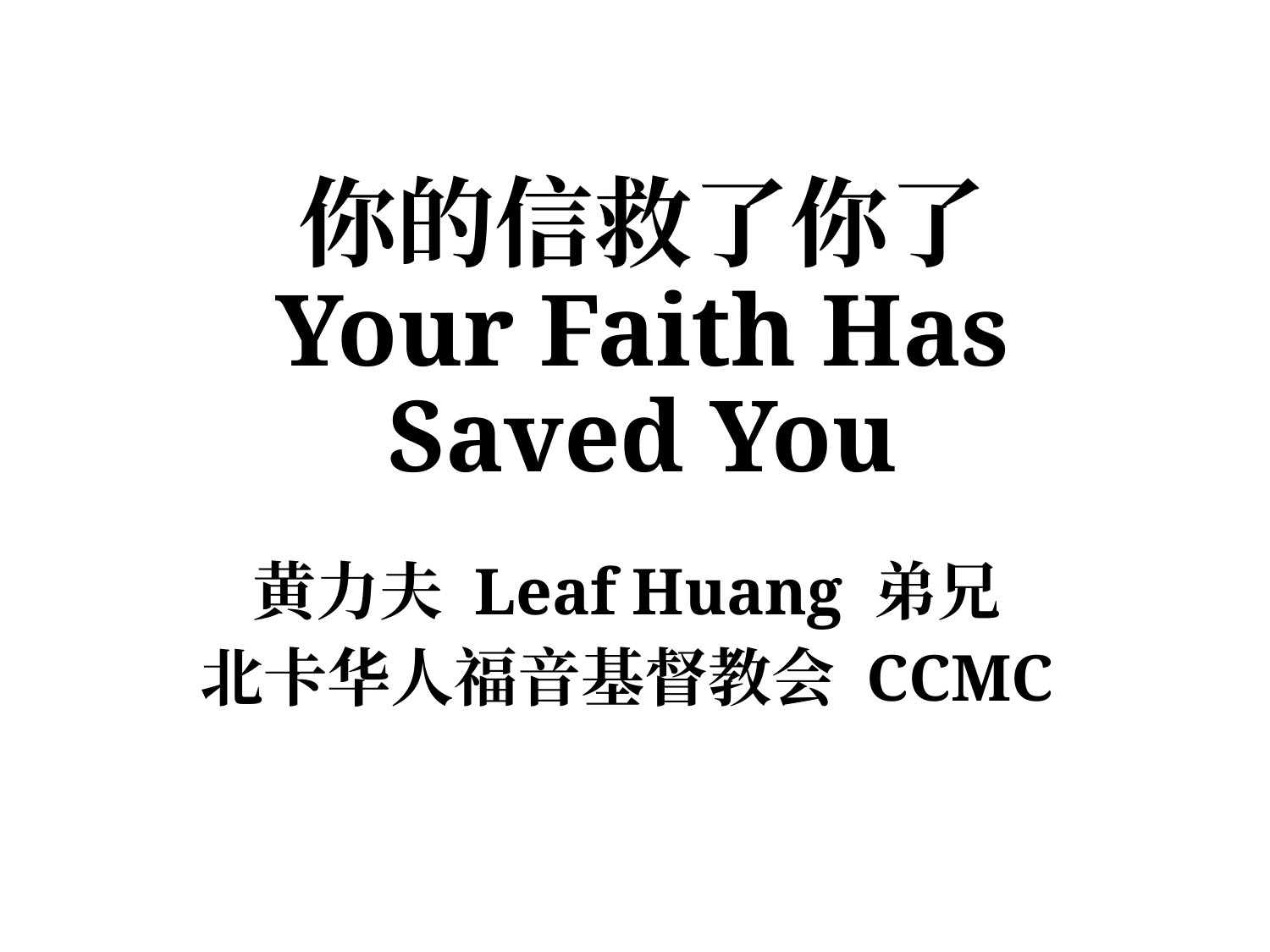

# 你的信救了你了 Your Faith Has Saved You
黄力夫 Leaf Huang 弟兄
北卡华人福音基督教会 CCMC